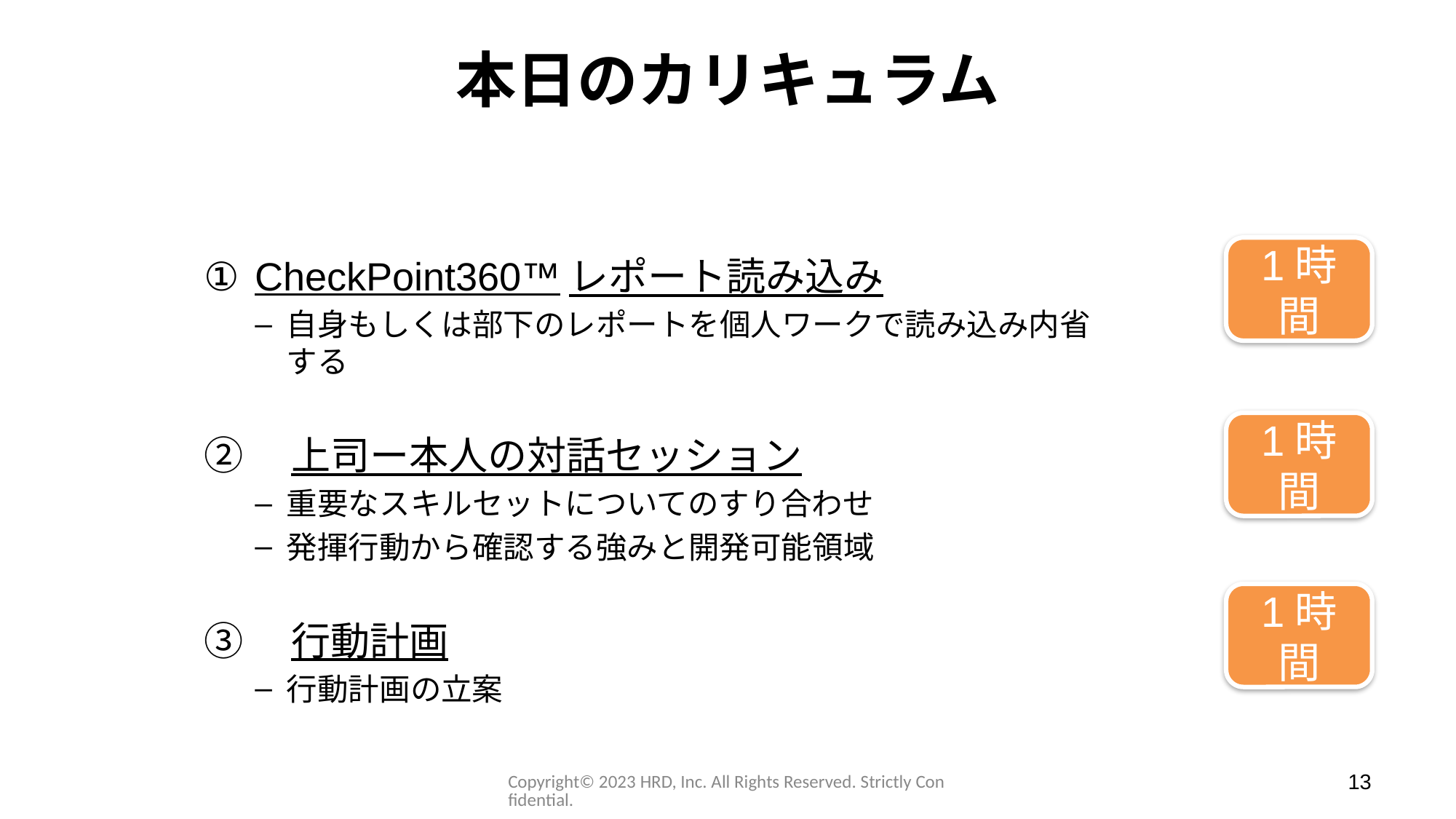

本日のカリキュラム

CheckPoint360™レポート読み込み
自身もしくは部下のレポートを個人ワークで読み込み内省する

②　上司ー本人の対話セッション
重要なスキルセットについてのすり合わせ
発揮行動から確認する強みと開発可能領域

③　行動計画
行動計画の立案
1時間
1時間
1時間
Copyright©️ 2023 HRD, Inc. All Rights Reserved. Strictly Confidential.
13